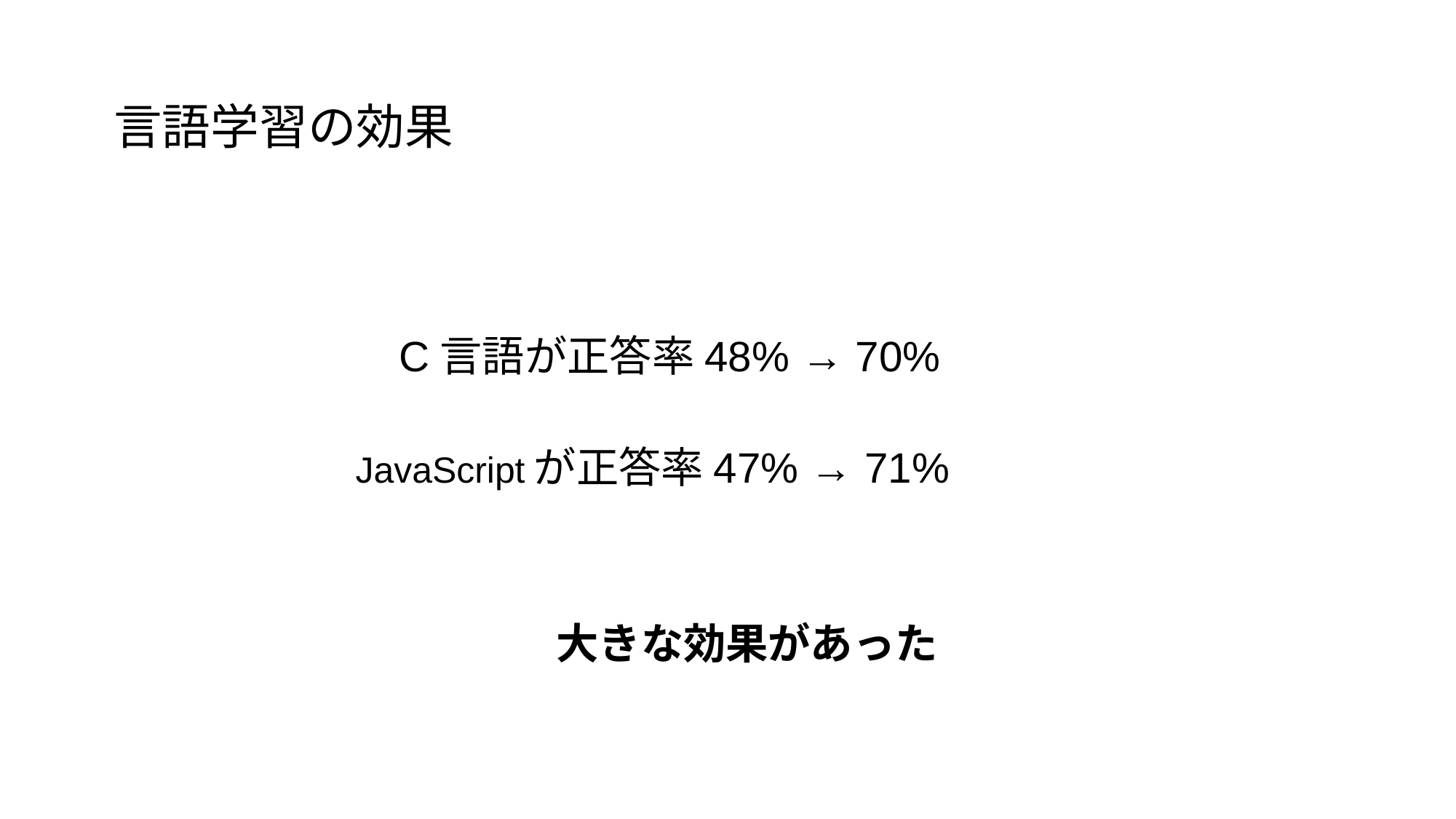

言語学習の効果
　　C言語が正答率48% → 70%
　JavaScriptが正答率47% → 71%
大きな効果があった